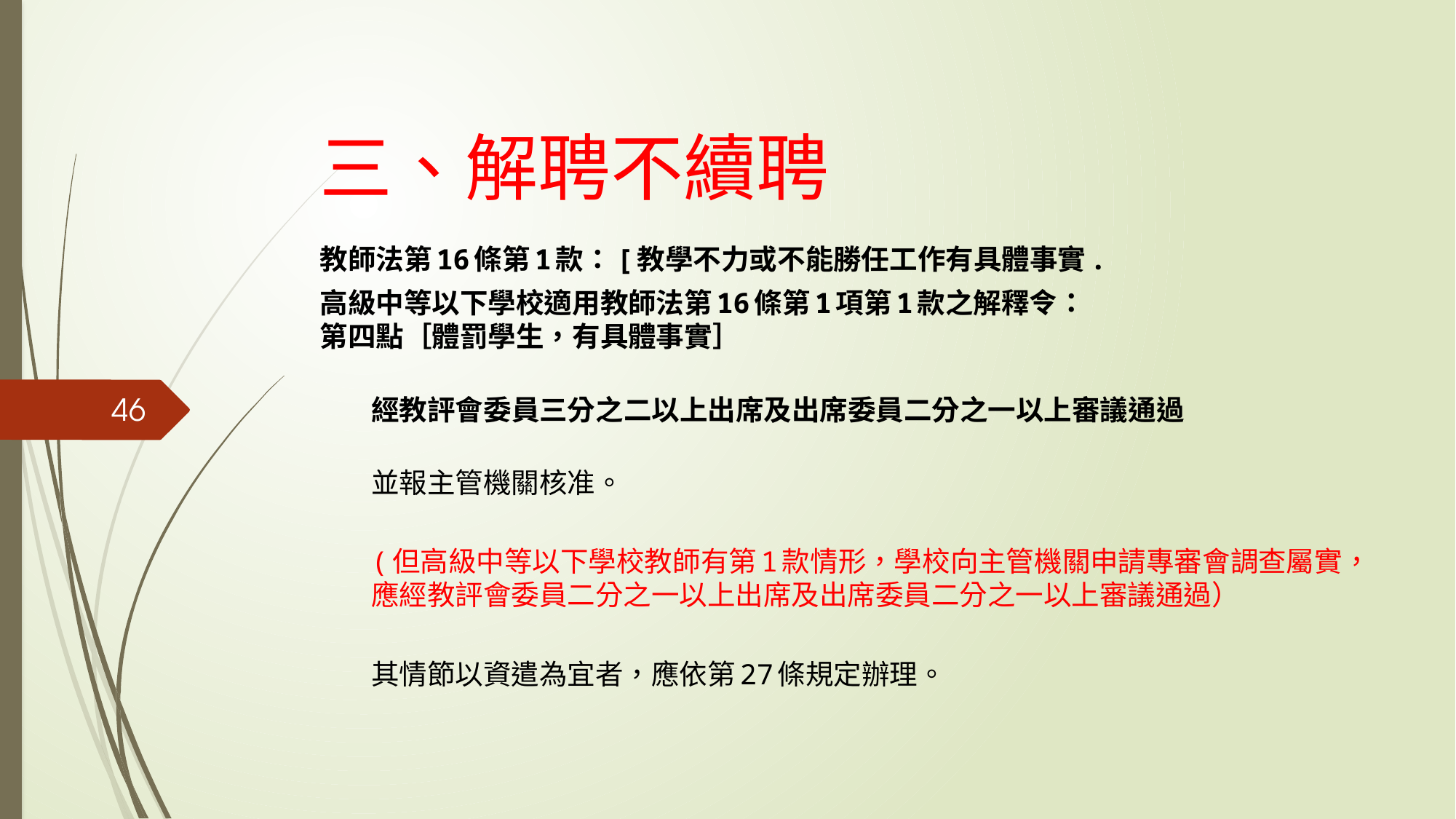

# 三、解聘不續聘
教師法第16條第1款：[教學不力或不能勝任工作有具體事實.
高級中等以下學校適用教師法第16條第1項第1款之解釋令：
第四點［體罰學生，有具體事實］

經教評會委員三分之二以上出席及出席委員二分之一以上審議通過
並報主管機關核准。

(但高級中等以下學校教師有第1款情形，學校向主管機關申請專審會調查屬實，應經教評會委員二分之一以上出席及出席委員二分之一以上審議通過）

其情節以資遣為宜者，應依第27條規定辦理。

46